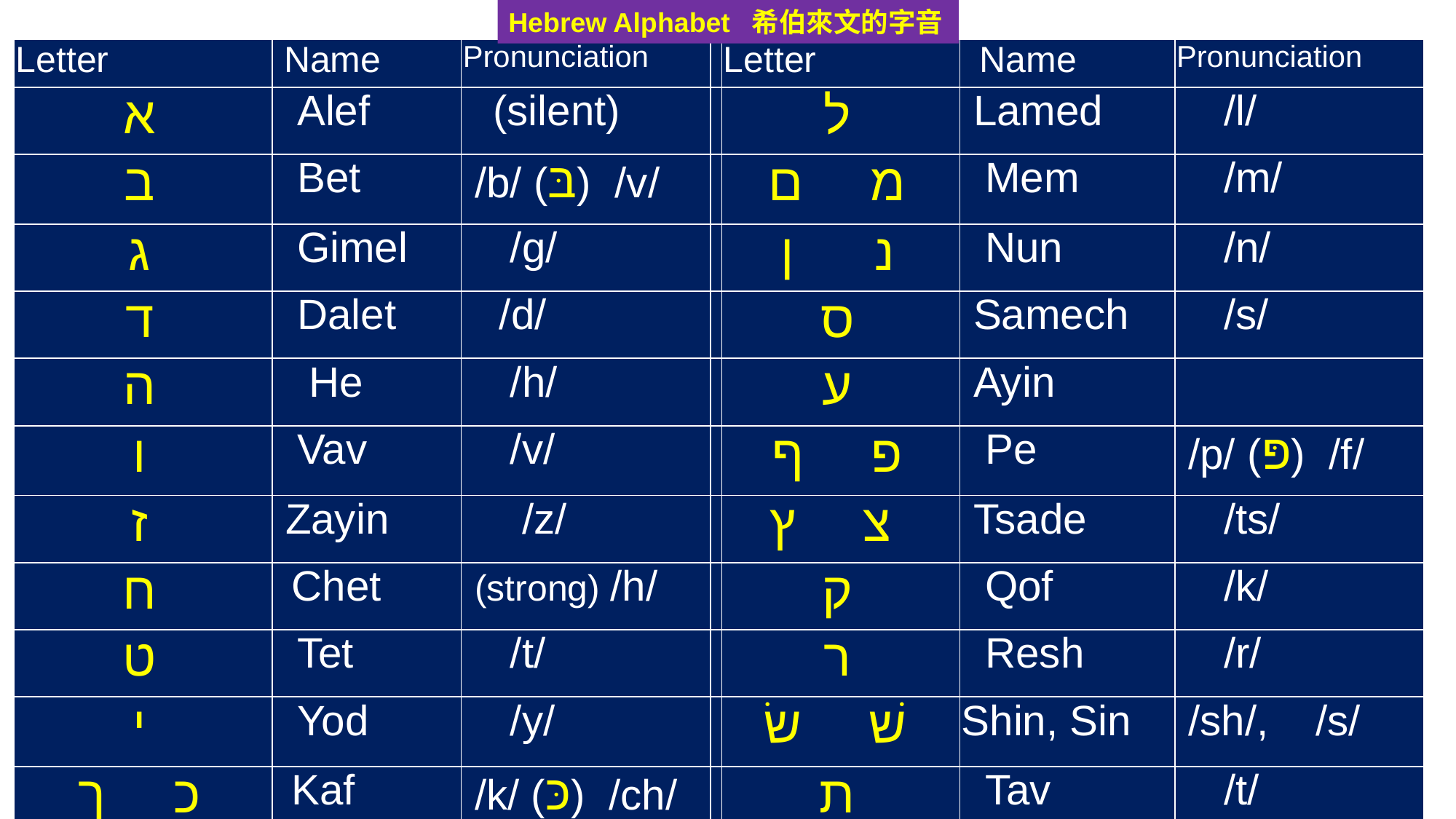

Hebrew Alphabet  希伯來文的字音
| Letter | Name | Pronunciation |  | Letter | Name | Pronunciation |
| --- | --- | --- | --- | --- | --- | --- |
| א | Alef | (silent) |  | ל | Lamed | /l/ |
| ב | Bet | /b/ (בּ) /v/ |  | מ ם | Mem | /m/ |
| ג | Gimel | /g/ |  | נ ן | Nun | /n/ |
| ד | Dalet | /d/ |  | ס | Samech | /s/ |
| ה | He | /h/ |  | ע | Ayin |  |
| ו | Vav | /v/ |  | פ ף | Pe | /p/ (פּ) /f/ |
| ז | Zayin | /z/ |  | צ ץ | Tsade | /ts/ |
| ח | Chet | (strong) /h/ |  | ק | Qof | /k/ |
| ט | Tet | /t/ |  | ר | Resh | /r/ |
| י | Yod | /y/ |  | שׁ שׂ | Shin, Sin | /sh/, /s/ |
| כ ך | Kaf | /k/ (כּ) /ch/ |  | ת | Tav | /t/ |